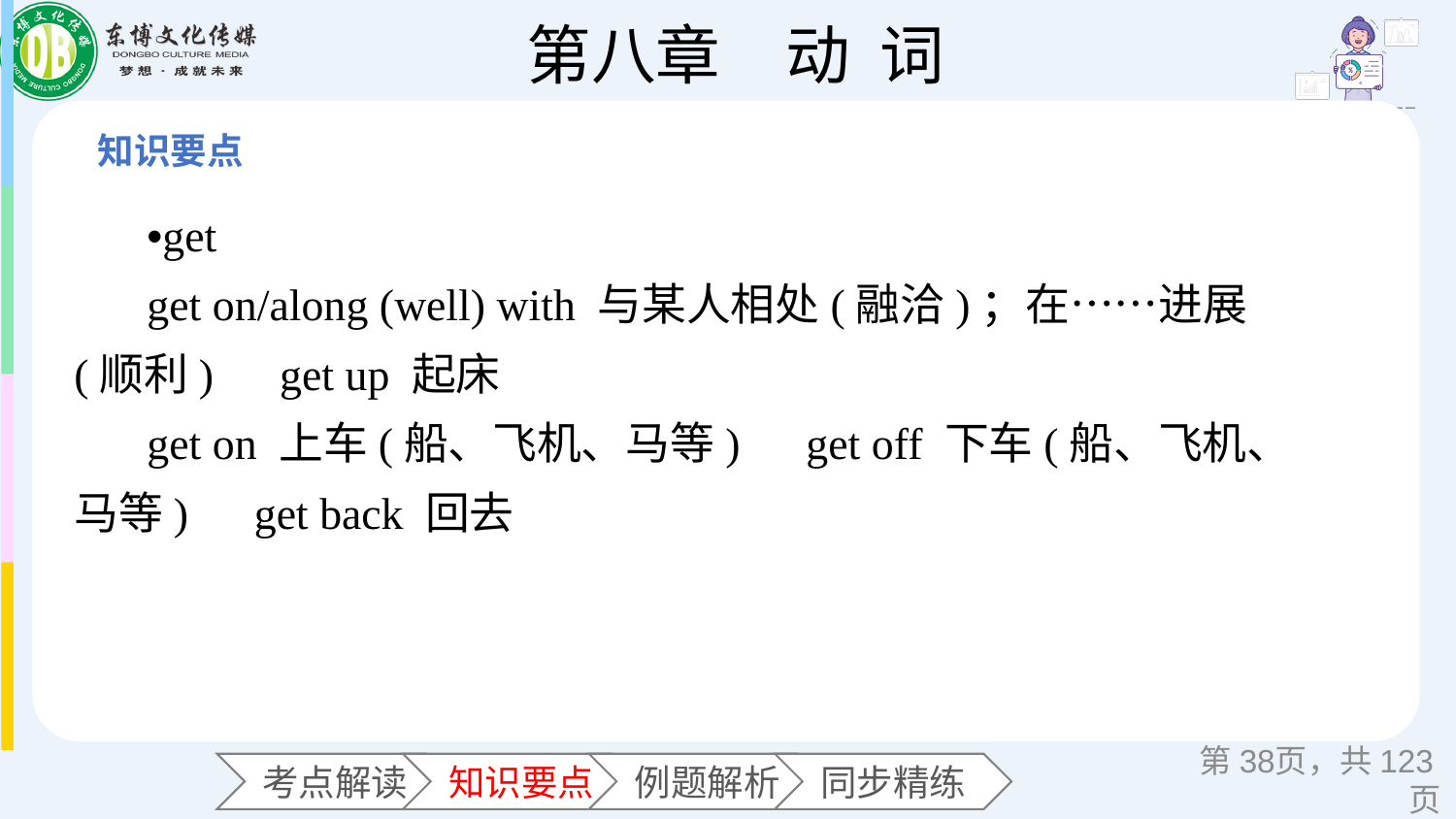

•get
get on/along (well) with 与某人相处(融洽)；在……进展(顺利)　get up 起床
get on 上车(船、飞机、马等)　get off 下车(船、飞机、马等)　get back 回去
第38页，共123页